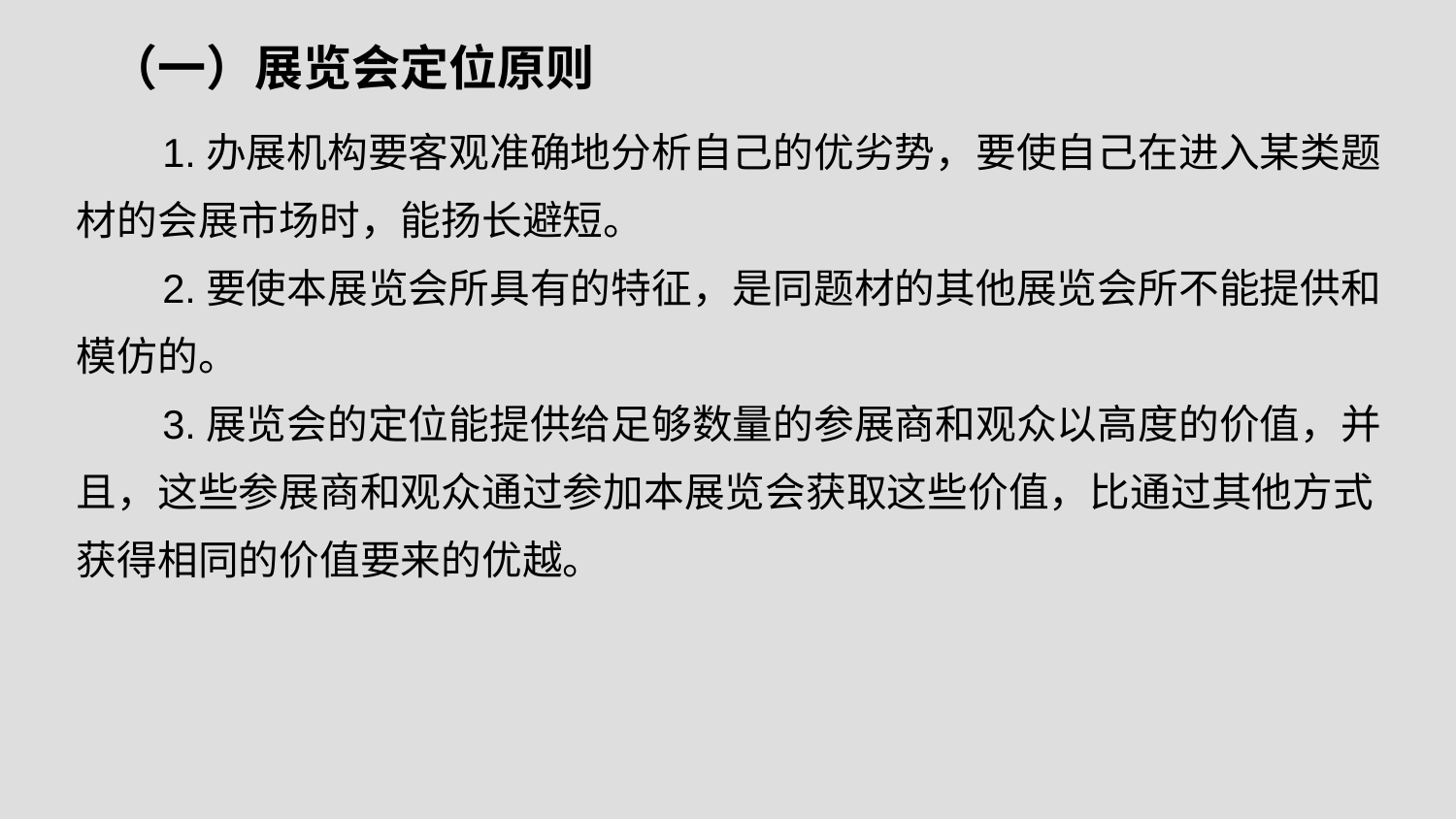

# （一）展览会定位原则
1.办展机构要客观准确地分析自己的优劣势，要使自己在进入某类题材的会展市场时，能扬长避短。
2.要使本展览会所具有的特征，是同题材的其他展览会所不能提供和模仿的。
3.展览会的定位能提供给足够数量的参展商和观众以高度的价值，并且，这些参展商和观众通过参加本展览会获取这些价值，比通过其他方式获得相同的价值要来的优越。